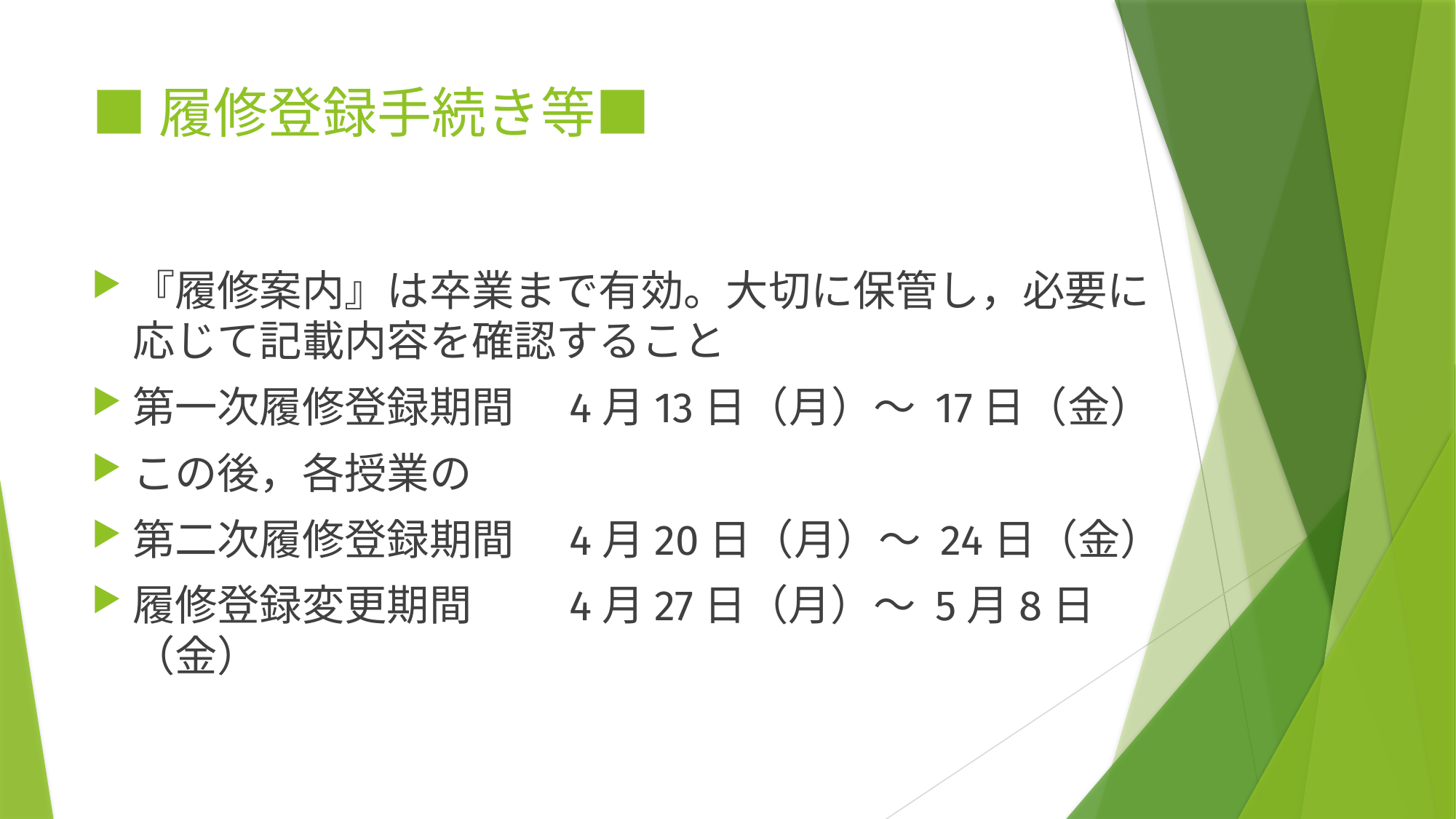

# ■履修登録手続き等■
『履修案内』は卒業まで有効。大切に保管し，必要に応じて記載内容を確認すること
第一次履修登録期間	4月13日（月）～ 17日（金）
この後，各授業の
第二次履修登録期間	4月20日（月）～ 24日（金）
履修登録変更期間　	4月27日（月）～ 5月8日（金）